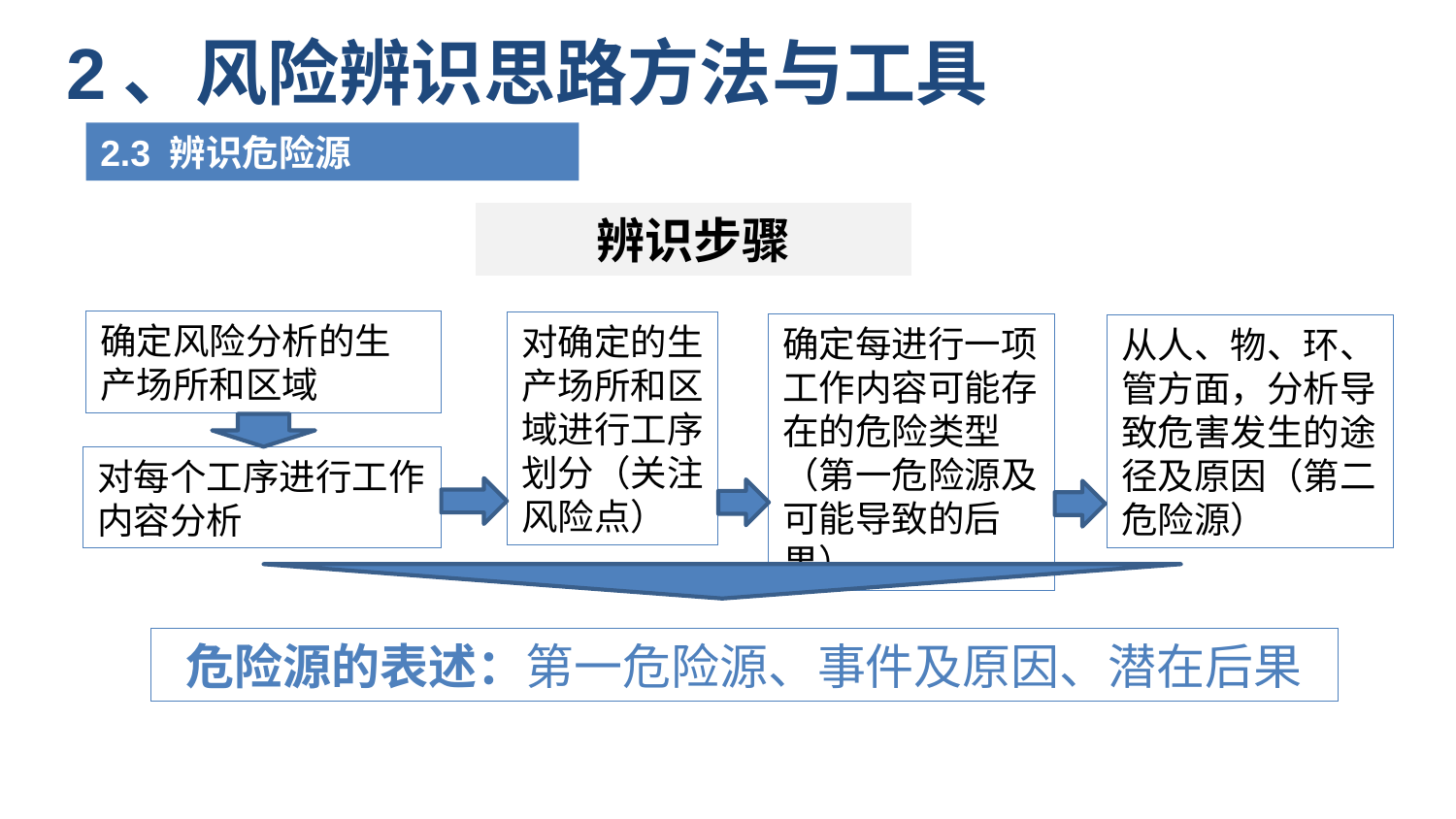

# 2、风险辨识思路方法与工具
2.3 辨识危险源
辨识步骤
确定风险分析的生产场所和区域
对确定的生产场所和区域进行工序划分（关注风险点）
确定每进行一项工作内容可能存在的危险类型（第一危险源及可能导致的后果）
从人、物、环、管方面，分析导致危害发生的途径及原因（第二危险源）

对每个工序进行工作内容分析

危险源的表述：第一危险源、事件及原因、潜在后果